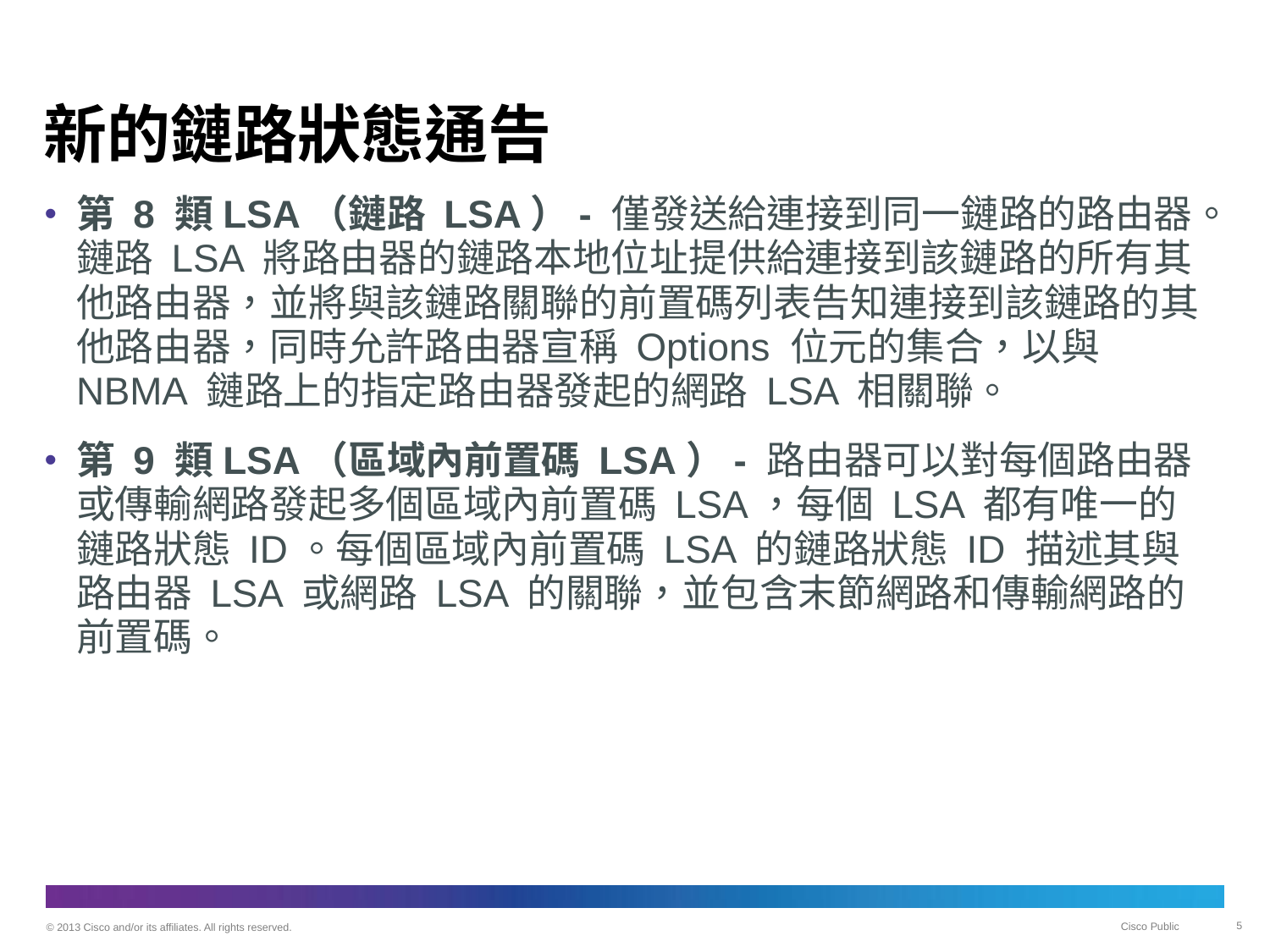

# 新的鏈路狀態通告
第 8 類LSA（鏈路 LSA）- 僅發送給連接到同一鏈路的路由器。鏈路 LSA 將路由器的鏈路本地位址提供給連接到該鏈路的所有其他路由器，並將與該鏈路關聯的前置碼列表告知連接到該鏈路的其他路由器，同時允許路由器宣稱 Options 位元的集合，以與 NBMA 鏈路上的指定路由器發起的網路 LSA 相關聯。
第 9 類LSA（區域內前置碼 LSA）- 路由器可以對每個路由器或傳輸網路發起多個區域內前置碼 LSA，每個 LSA 都有唯一的鏈路狀態 ID。每個區域內前置碼 LSA 的鏈路狀態 ID 描述其與路由器 LSA 或網路 LSA 的關聯，並包含末節網路和傳輸網路的前置碼。